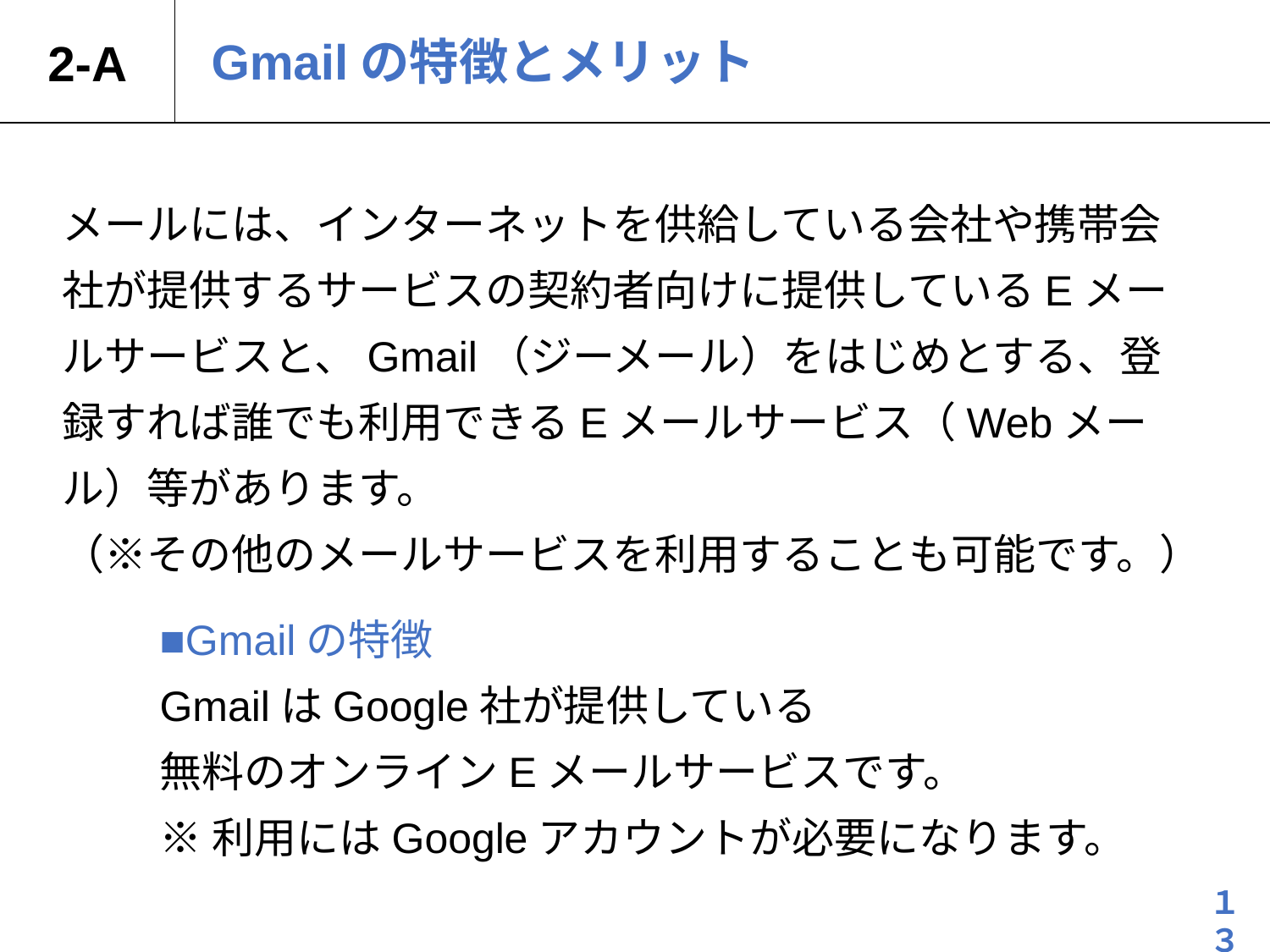

# 2-A
Gmailの特徴とメリット
メールには、インターネットを供給している会社や​携帯会社が提供するサービスの契約者向けに提供しているEメールサービスと、Gmail（ジーメール）をはじめとする、​登録すれば誰でも利用できるEメールサービス（Webメール）等があります。
（※その他のメールサービスを利用することも可能です。）

■Gmailの特徴
GmailはGoogle社が提供している
無料のオンラインEメールサービスです。
※利用にはGoogleアカウントが必要になります。
１３